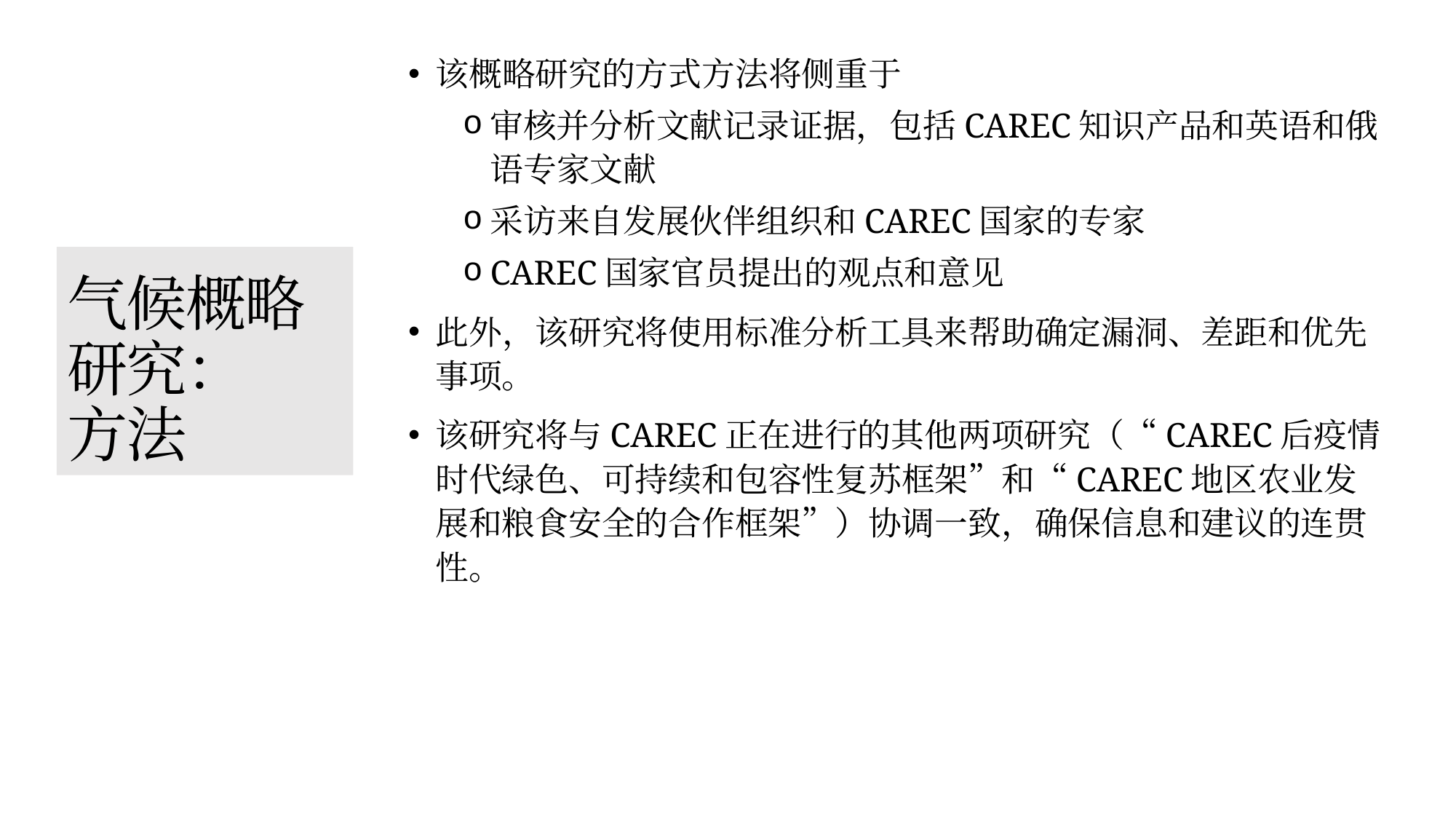

该概略研究的方式方法将侧重于
审核并分析文献记录证据，包括CAREC知识产品和英语和俄语专家文献
采访来自发展伙伴组织和CAREC国家的专家
CAREC国家官员提出的观点和意见
此外，该研究将使用标准分析工具来帮助确定漏洞、差距和优先事项。
该研究将与CAREC正在进行的其他两项研究（“CAREC后疫情时代绿色、可持续和包容性复苏框架”和“CAREC地区农业发展和粮食安全的合作框架”）协调一致，确保信息和建议的连贯性。

# 气候概略研究： 方法